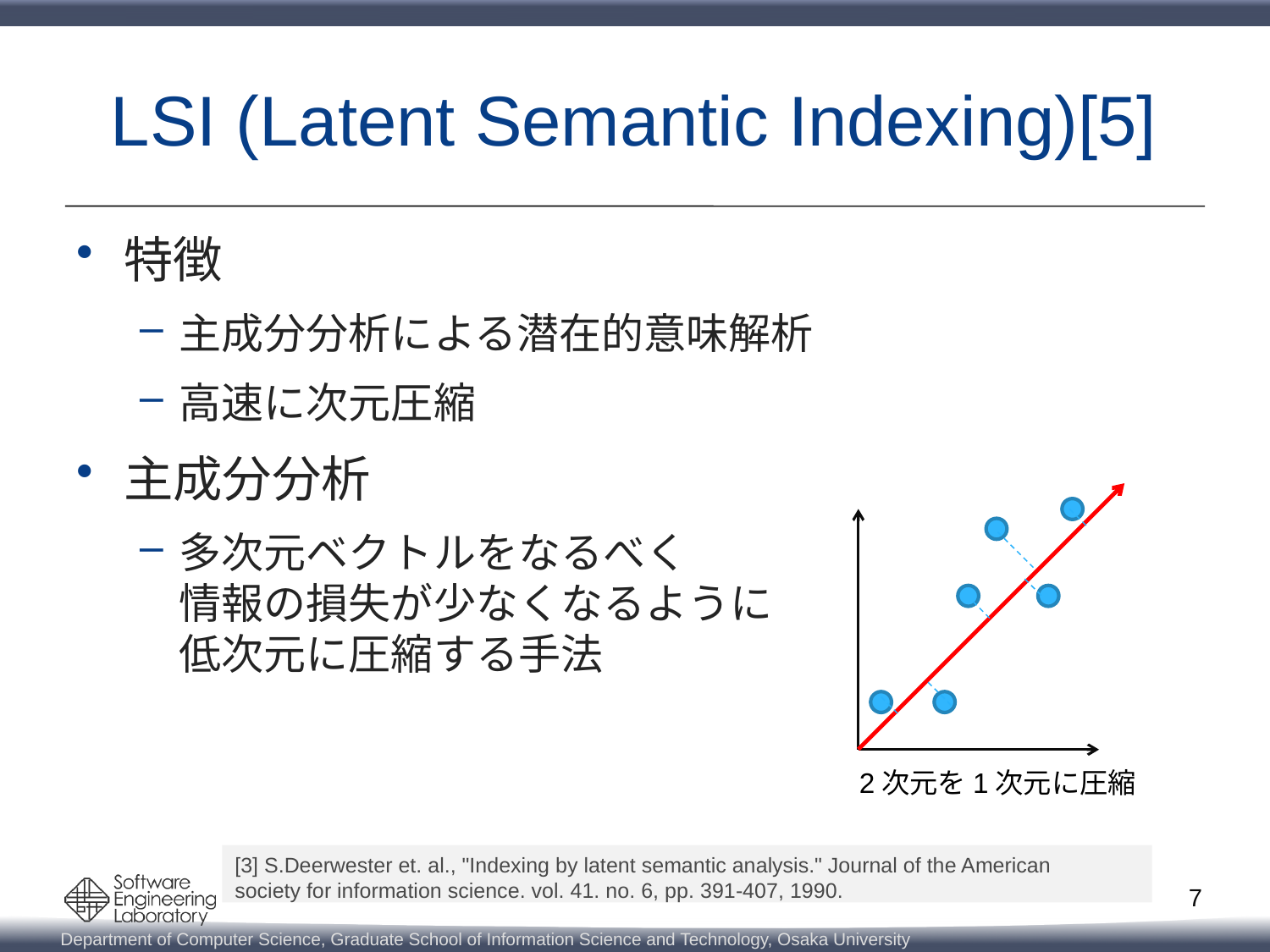

# LSI (Latent Semantic Indexing)[5]
特徴
主成分分析による潜在的意味解析
高速に次元圧縮
主成分分析
多次元ベクトルをなるべく
情報の損失が少なくなるように
低次元に圧縮する手法

2次元を1次元に圧縮
[3] S.Deerwester et. al., "Indexing by latent semantic analysis." Journal of the American
society for information science. vol. 41. no. 6, pp. 391-407, 1990.
7